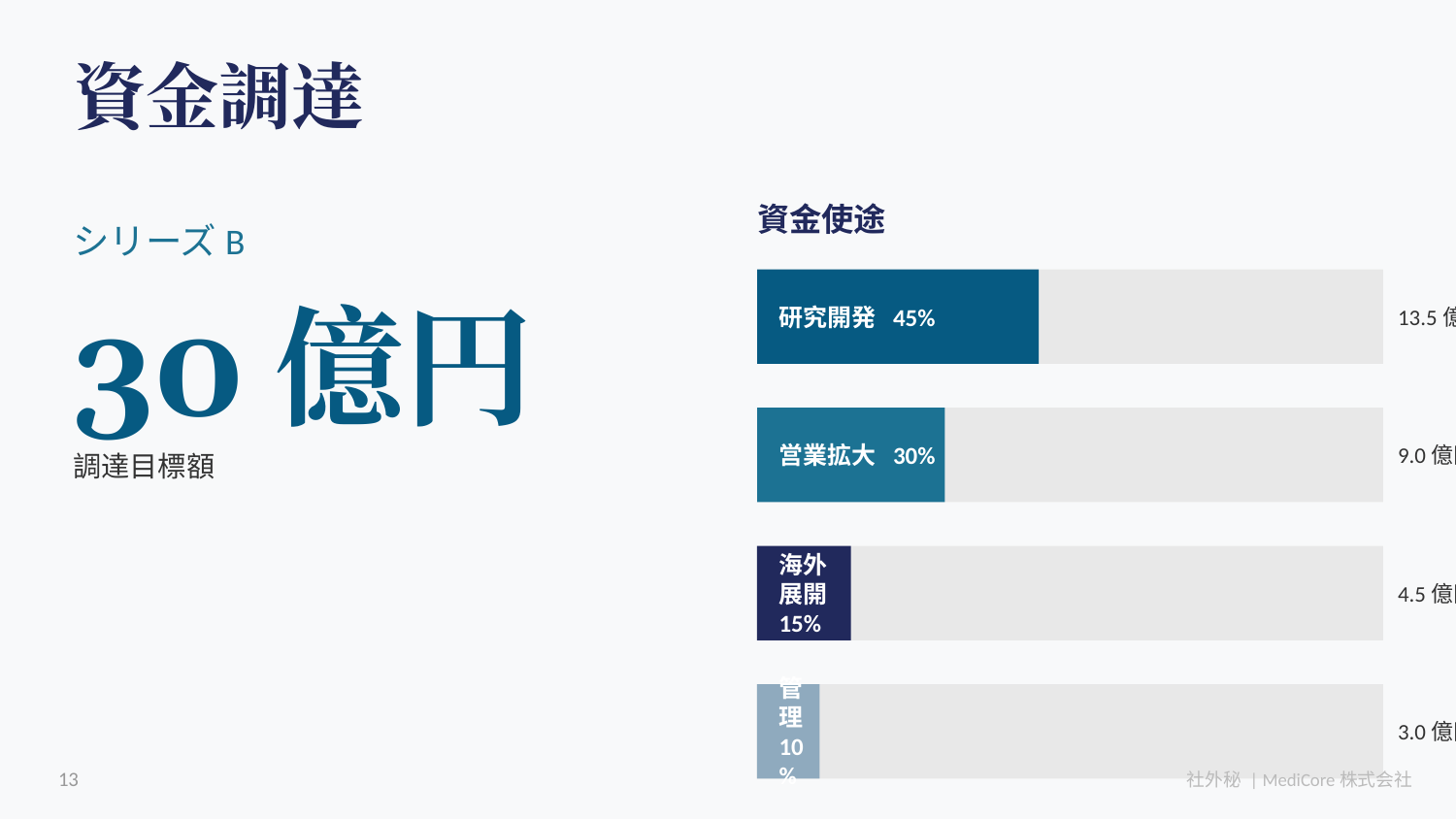

資金調達
資金使途
シリーズB

30億円
研究開発  45%
13.5億円

営業拡大  30%
9.0億円
調達目標額

海外展開  15%
4.5億円

管理  10%
3.0億円
13
社外秘 | MediCore株式会社